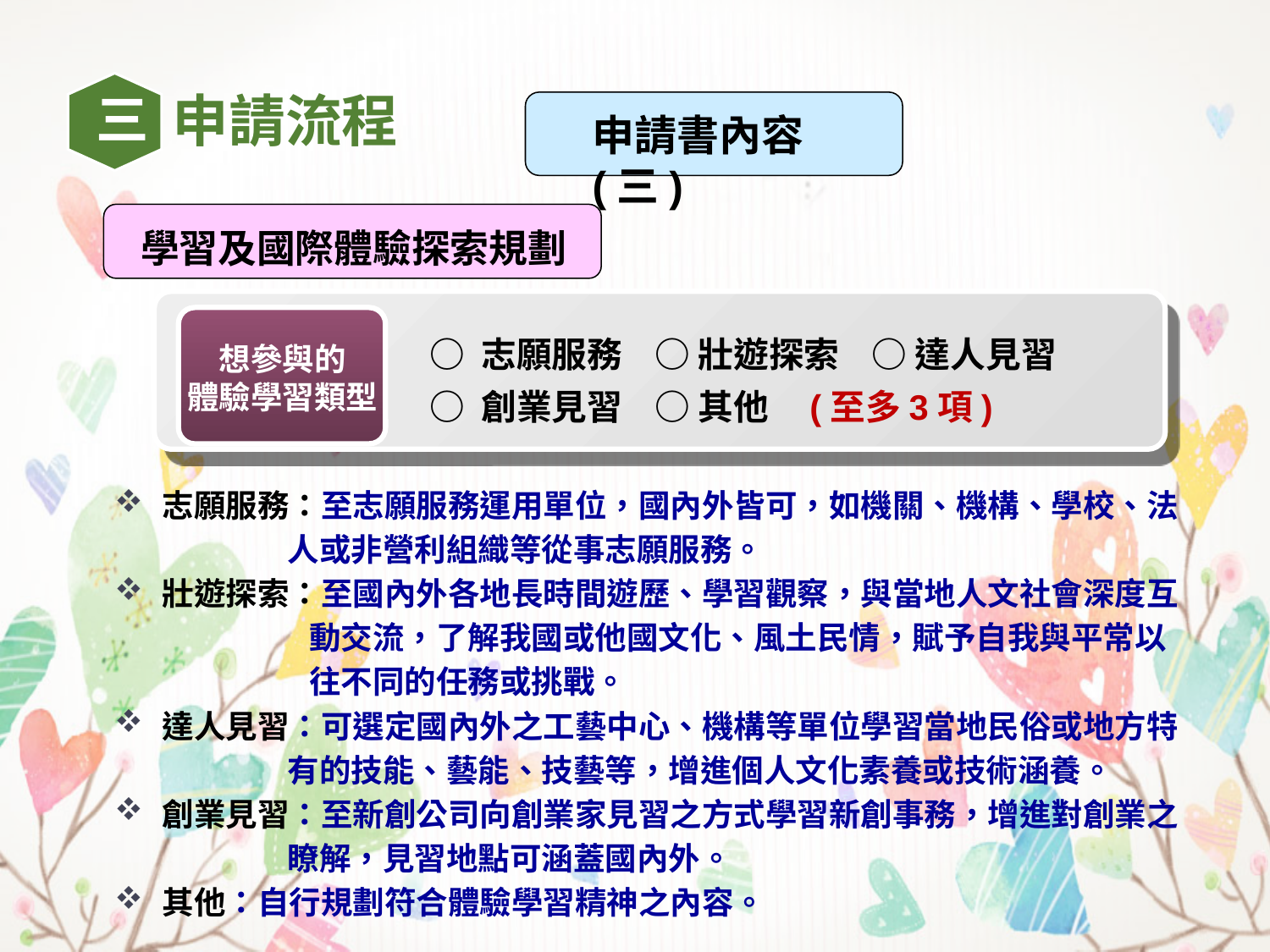

三
申請流程

申請書內容(三)

學習及國際體驗探索規劃

○ 志願服務    ○ 壯遊探索    ○ 達人見習
○ 創業見習    ○ 其他    (至多3項)
想參與的
體驗學習類型
志願服務：至志願服務運用單位，國內外皆可，如機關、機構、學校、法
                       人或非營利組織等從事志願服務。
壯遊探索：至國內外各地長時間遊歷、學習觀察，與當地人文社會深度互
                          動交流，了解我國或他國文化、風土民情，賦予自我與平常以
                          往不同的任務或挑戰。
達人見習：可選定國內外之工藝中心、機構等單位學習當地民俗或地方特
                       有的技能、藝能、技藝等，增進個人文化素養或技術涵養。
創業見習：至新創公司向創業家見習之方式學習新創事務，增進對創業之
                       瞭解，見習地點可涵蓋國內外。
其他：自行規劃符合體驗學習精神之內容。